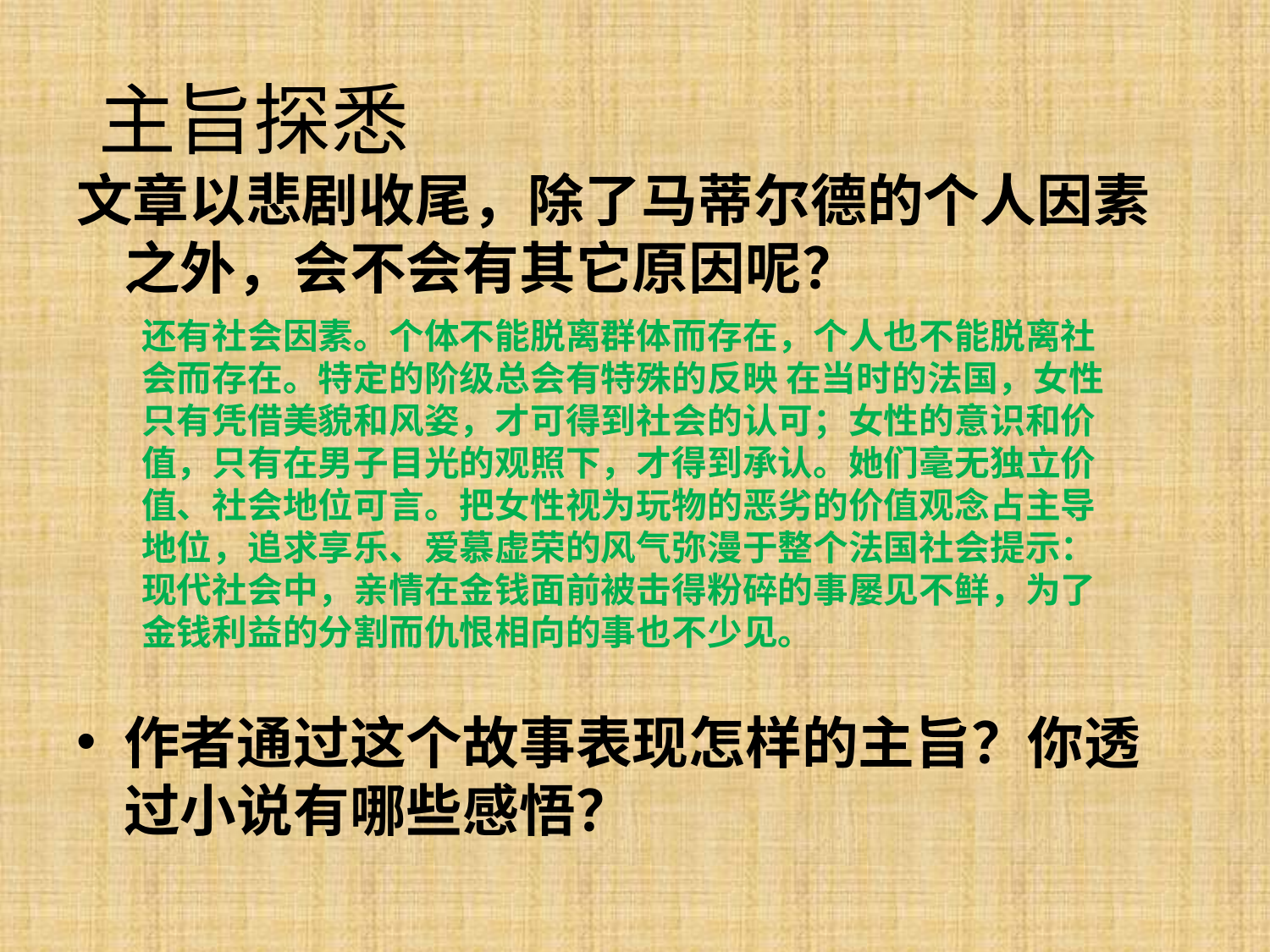

# 主旨探悉
文章以悲剧收尾，除了马蒂尔德的个人因素之外，会不会有其它原因呢？

作者通过这个故事表现怎样的主旨？你透过小说有哪些感悟？
还有社会因素。个体不能脱离群体而存在，个人也不能脱离社会而存在。特定的阶级总会有特殊的反映 在当时的法国，女性只有凭借美貌和风姿，才可得到社会的认可；女性的意识和价值，只有在男子目光的观照下，才得到承认。她们毫无独立价值、社会地位可言。把女性视为玩物的恶劣的价值观念占主导地位，追求享乐、爱慕虚荣的风气弥漫于整个法国社会提示：现代社会中，亲情在金钱面前被击得粉碎的事屡见不鲜，为了金钱利益的分割而仇恨相向的事也不少见。